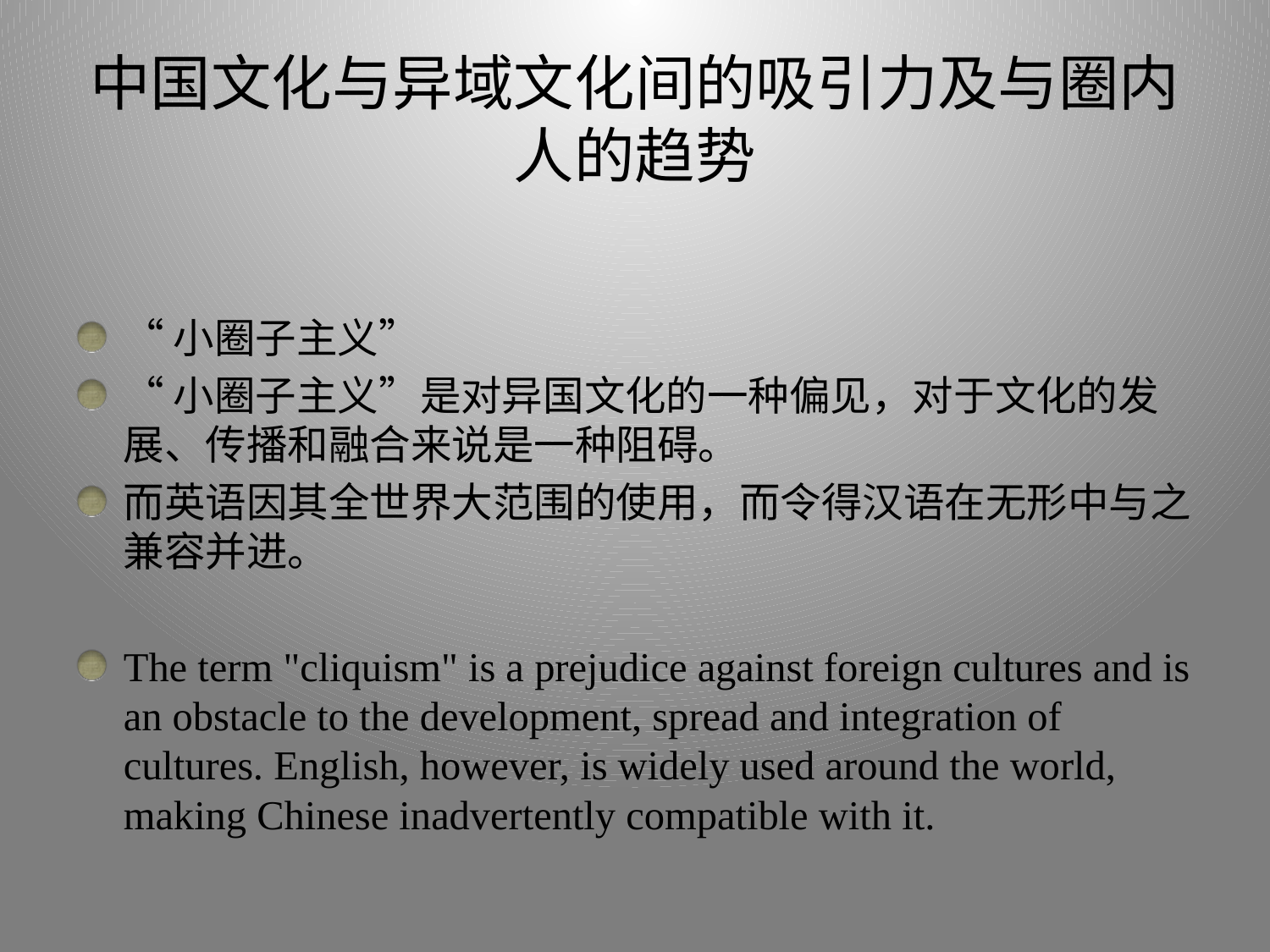

# 中国文化与异域文化间的吸引力及与圈内人的趋势
“小圈子主义”
“小圈子主义”是对异国文化的一种偏见，对于文化的发展、传播和融合来说是一种阻碍。
而英语因其全世界大范围的使用，而令得汉语在无形中与之兼容并进。

The term "cliquism" is a prejudice against foreign cultures and is an obstacle to the development, spread and integration of cultures. English, however, is widely used around the world, making Chinese inadvertently compatible with it.